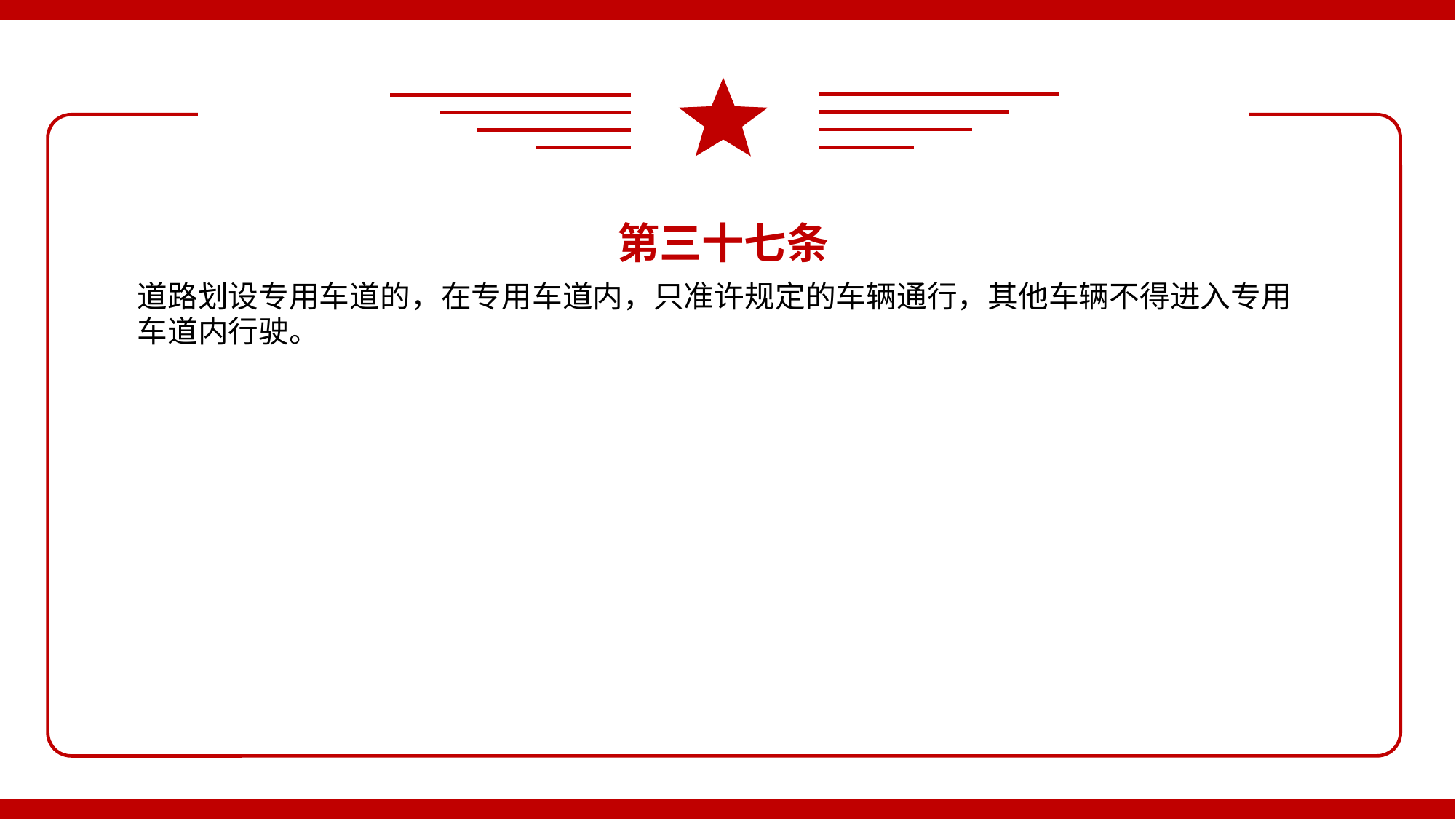

第三十七条
道路划设专用车道的，在专用车道内，只准许规定的车辆通行，其他车辆不得进入专用车道内行驶。